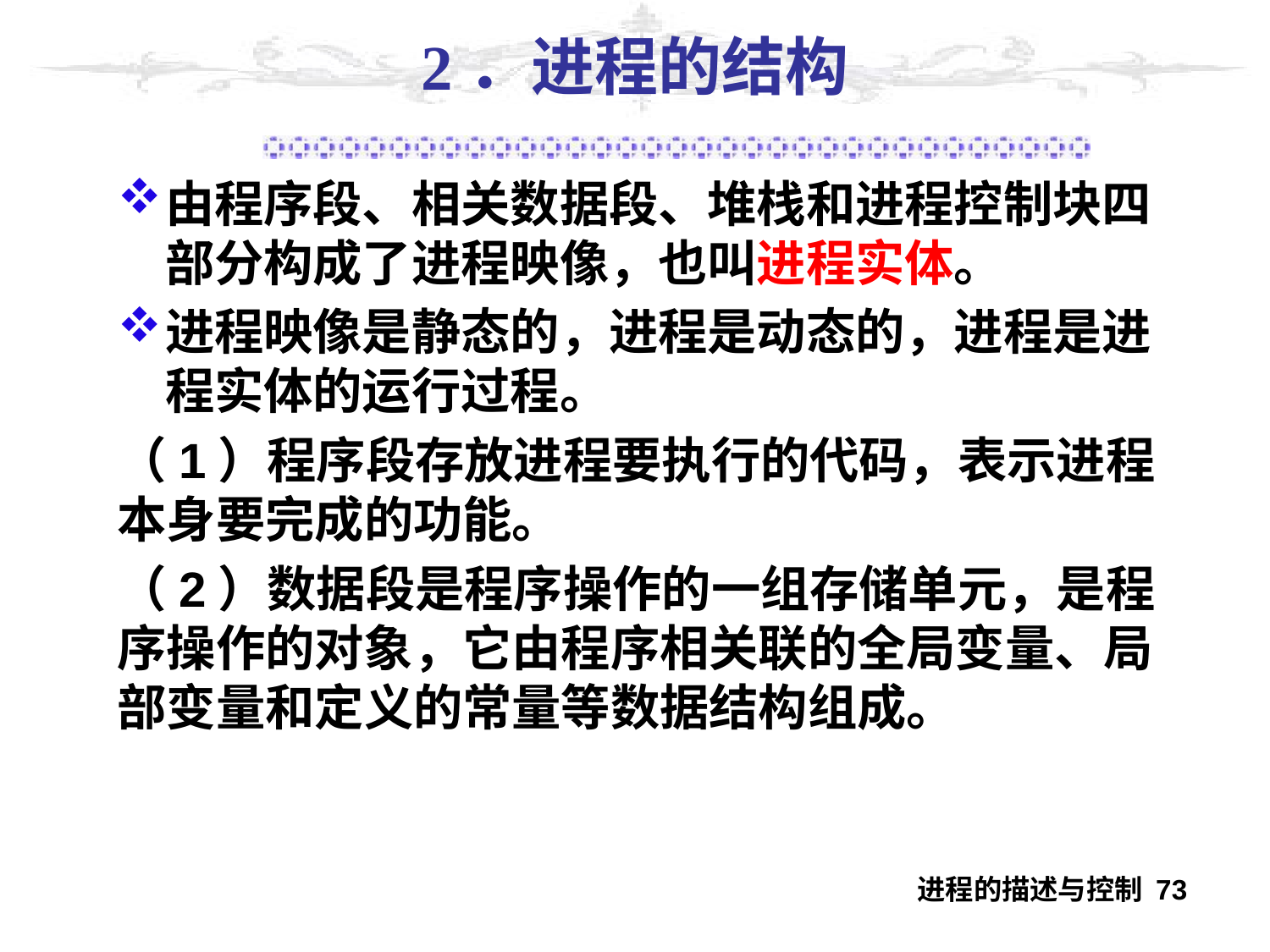

# 2．进程的结构
由程序段、相关数据段、堆栈和进程控制块四部分构成了进程映像，也叫进程实体。
进程映像是静态的，进程是动态的，进程是进程实体的运行过程。
（1）程序段存放进程要执行的代码，表示进程本身要完成的功能。
（2）数据段是程序操作的一组存储单元，是程序操作的对象，它由程序相关联的全局变量、局部变量和定义的常量等数据结构组成。